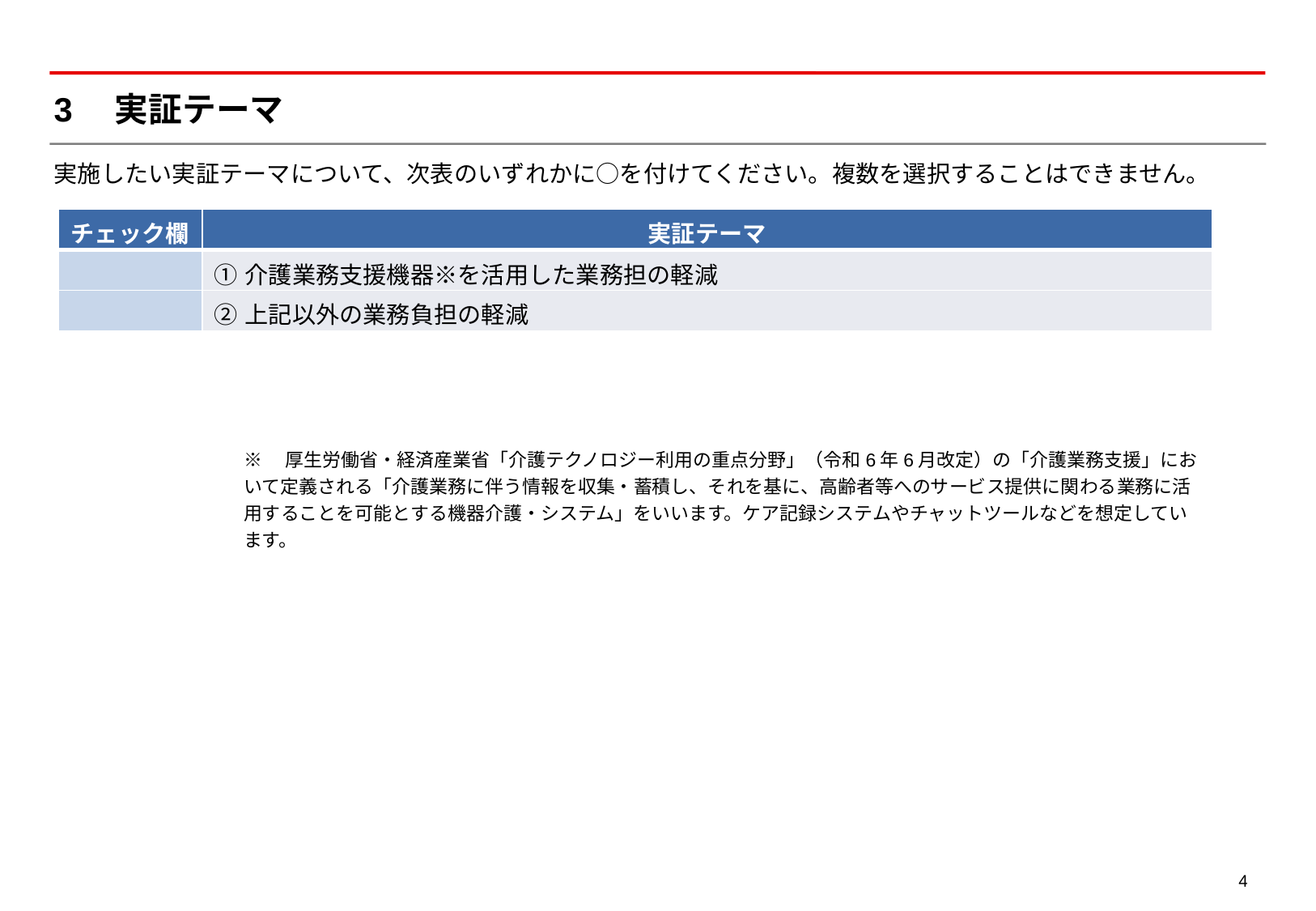

# 3　実証テーマ
実施したい実証テーマについて、次表のいずれかに○を付けてください。複数を選択することはできません。
| チェック欄 | 実証テーマ |
| --- | --- |
|  | ①介護業務支援機器※を活用した業務担の軽減 |
|  | ②上記以外の業務負担の軽減 |
※　厚生労働省・経済産業省「介護テクノロジー利用の重点分野」（令和6年6月改定）の「介護業務支援」において定義される「介護業務に伴う情報を収集・蓄積し、それを基に、高齢者等へのサービス提供に関わる業務に活用することを可能とする機器介護・システム」をいいます。ケア記録システムやチャットツールなどを想定しています。